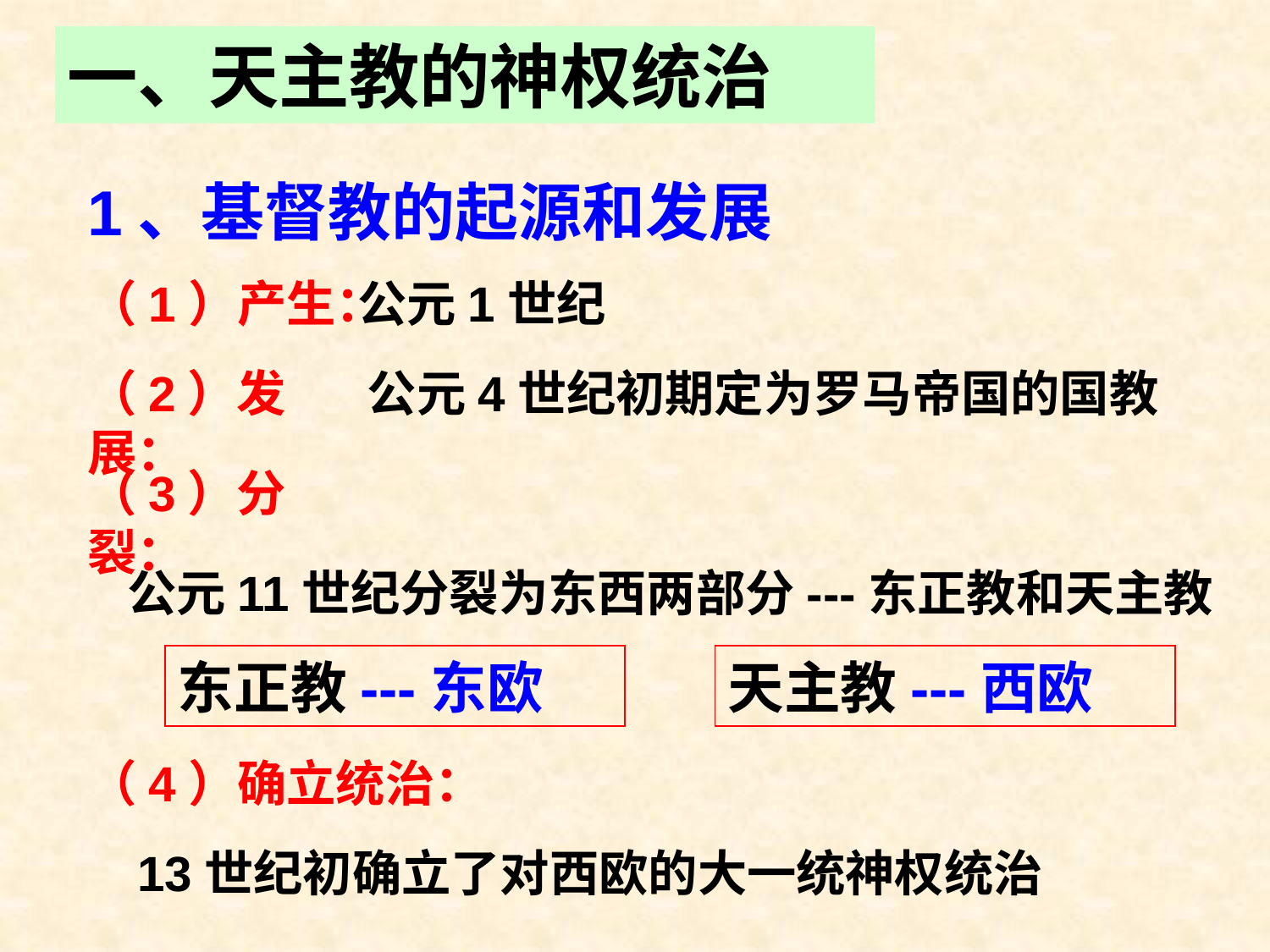

一、天主教的神权统治
1、基督教的起源和发展
（1）产生：
公元1世纪
（2）发展：
公元4世纪初期定为罗马帝国的国教

（3）分裂：
公元11世纪分裂为东西两部分---东正教和天主教
东正教---东欧
天主教---西欧
（4）确立统治：
13世纪初确立了对西欧的大一统神权统治